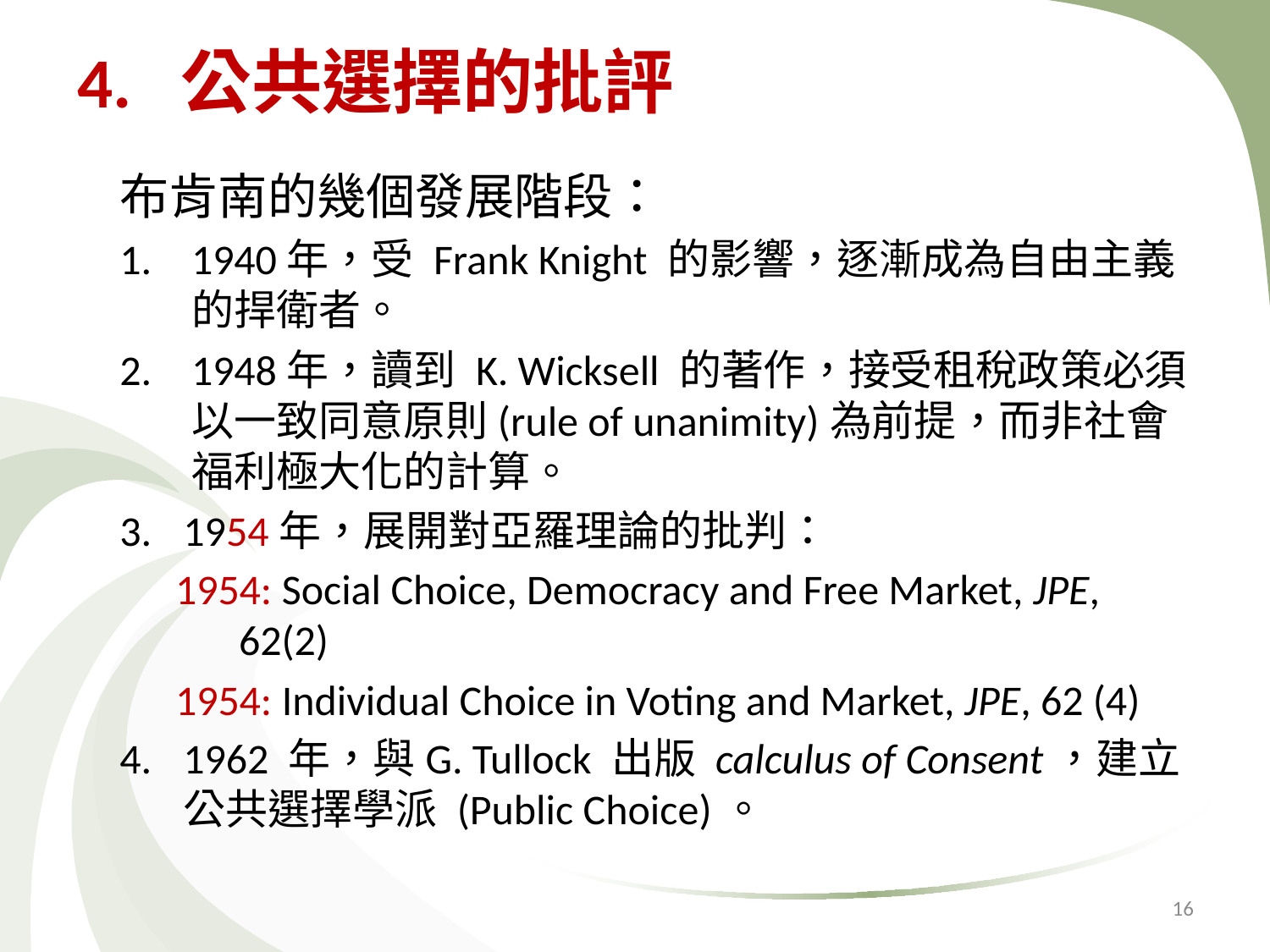

# 4.  公共選擇的批評
布肯南的幾個發展階段：
1940年，受 Frank Knight 的影響，逐漸成為自由主義的捍衛者。
1948年，讀到 K. Wicksell 的著作，接受租稅政策必須以一致同意原則(rule of unanimity)為前提，而非社會福利極大化的計算。
1954年，展開對亞羅理論的批判：
1954: Social Choice, Democracy and Free Market, JPE, 62(2)
1954: Individual Choice in Voting and Market, JPE, 62 (4)
1962 年，與G. Tullock 出版 calculus of Consent，建立公共選擇學派 (Public Choice)。
16